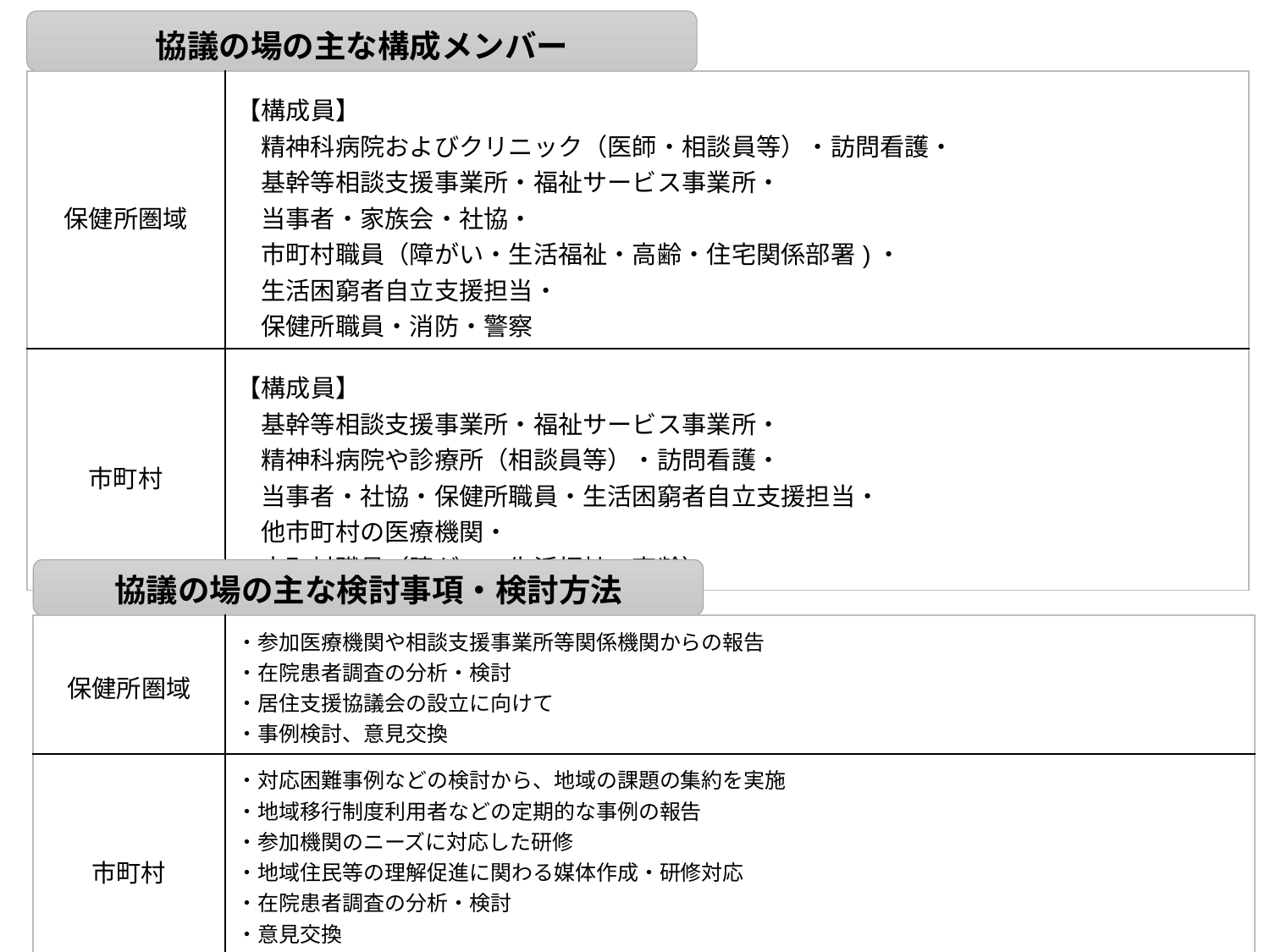

協議の場の主な構成メンバー
| 保健所圏域 | 【構成員】 　精神科病院およびクリニック（医師・相談員等）・訪問看護・ 　基幹等相談支援事業所・福祉サービス事業所・　 　当事者・家族会・社協・ 　市町村職員（障がい・生活福祉・高齢・住宅関係部署)・ 　生活困窮者自立支援担当・ 　保健所職員・消防・警察 |
| --- | --- |
| 市町村 | 【構成員】 　基幹等相談支援事業所・福祉サービス事業所・ 　精神科病院や診療所（相談員等）・訪問看護・ 　当事者・社協・保健所職員・生活困窮者自立支援担当・ 　他市町村の医療機関・ 　市町村職員（障がい・生活福祉・高齢） |
協議の場の主な検討事項・検討方法
| 保健所圏域 | ・参加医療機関や相談支援事業所等関係機関からの報告 ・在院患者調査の分析・検討 ・居住支援協議会の設立に向けて ・事例検討、意見交換 |
| --- | --- |
| 市町村 | ・対応困難事例などの検討から、地域の課題の集約を実施 ・地域移行制度利用者などの定期的な事例の報告 ・参加機関のニーズに対応した研修 ・地域住民等の理解促進に関わる媒体作成・研修対応 ・在院患者調査の分析・検討 ・意見交換 上記のような内容を、1つから複数組み合わせて開催 |
8